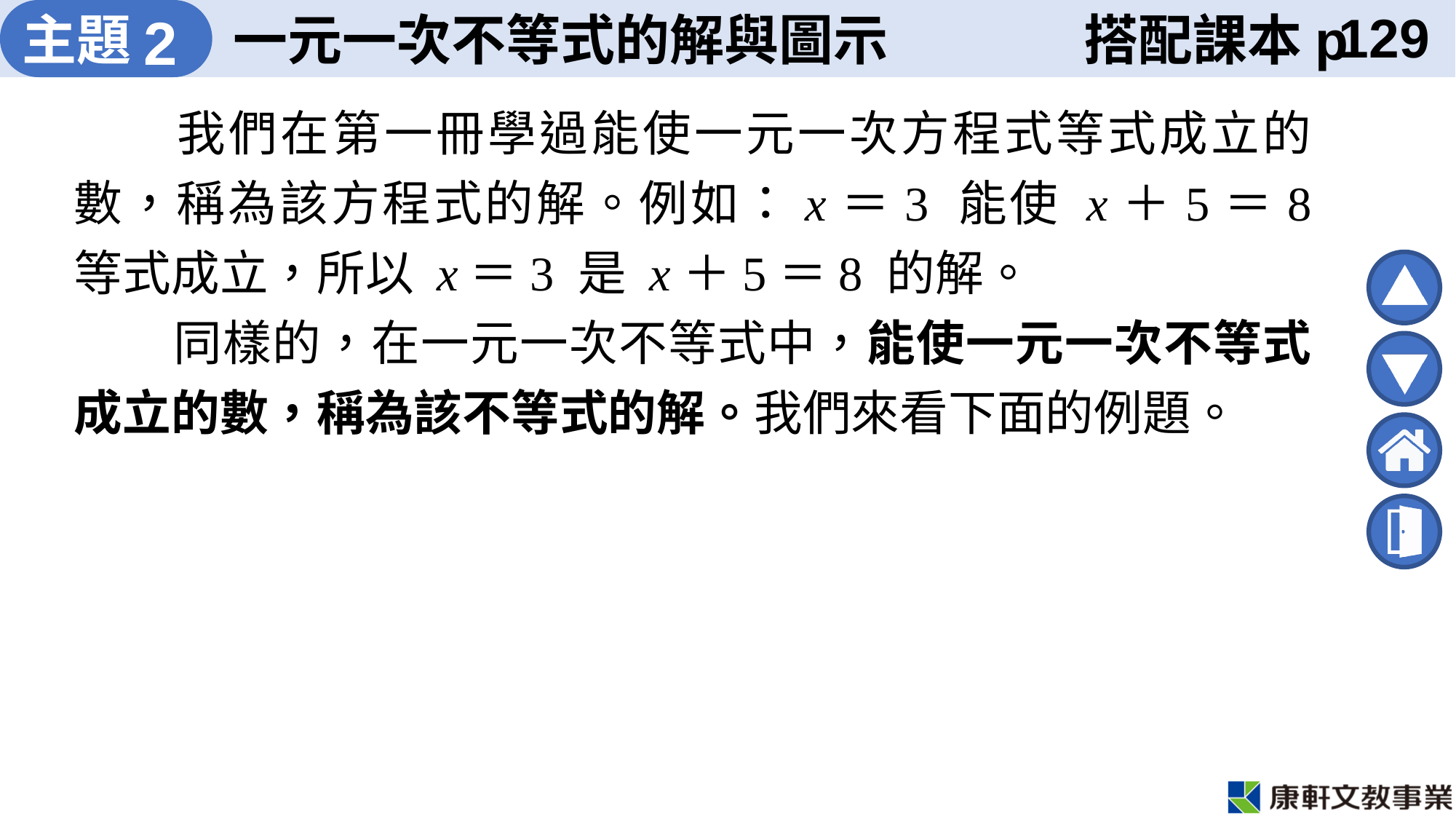

# 一元一次不等式的解與圖示
129
2
　　我們在第一冊學過能使一元一次方程式等式成立的數，稱為該方程式的解。例如：x＝3 能使 x＋5＝8 等式成立，所以 x＝3 是 x＋5＝8 的解。
　　同樣的，在一元一次不等式中，能使一元一次不等式成立的數，稱為該不等式的解。我們來看下面的例題。